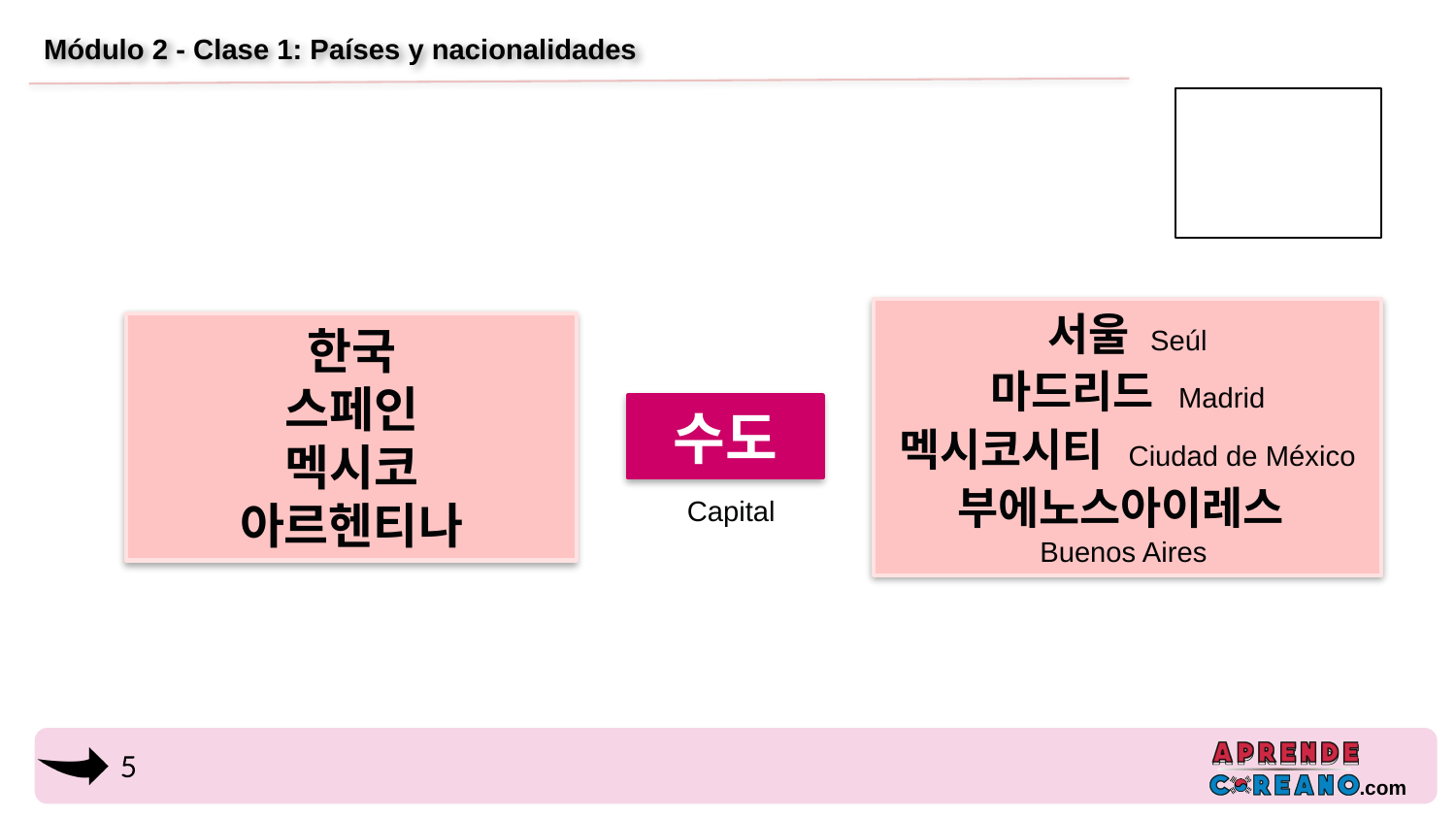

# Módulo 2 - Clase 1: Países y nacionalidades
서울 Seúl
마드리드 Madrid
멕시코시티 Ciudad de México
부에노스아이레스
Buenos Aires
한국
스페인
멕시코
아르헨티나
수도
Capital
5